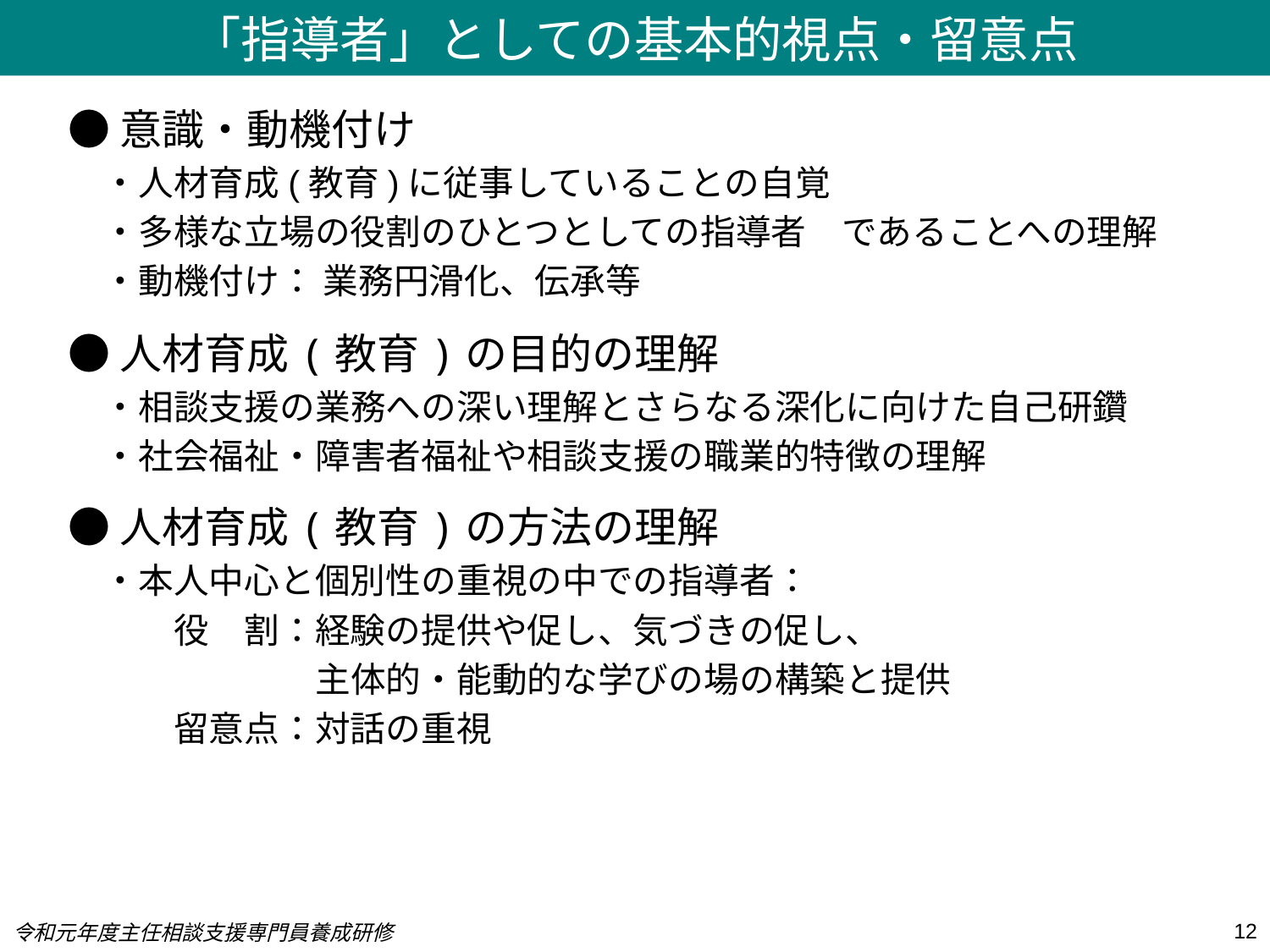

「指導者」としての基本的視点・留意点
●意識・動機付け
　・人材育成(教育)に従事していることの自覚
　・多様な立場の役割のひとつとしての指導者　であることへの理解
　・動機付け： 業務円滑化、伝承等

●人材育成(教育)の目的の理解
　・相談支援の業務への深い理解とさらなる深化に向けた自己研鑽
　・社会福祉・障害者福祉や相談支援の職業的特徴の理解

●人材育成(教育)の方法の理解
　・本人中心と個別性の重視の中での指導者：
　　　役　割：経験の提供や促し、気づきの促し、
　　　　　　　主体的・能動的な学びの場の構築と提供
　　　留意点：対話の重視
12
令和元年度主任相談支援専門員養成研修